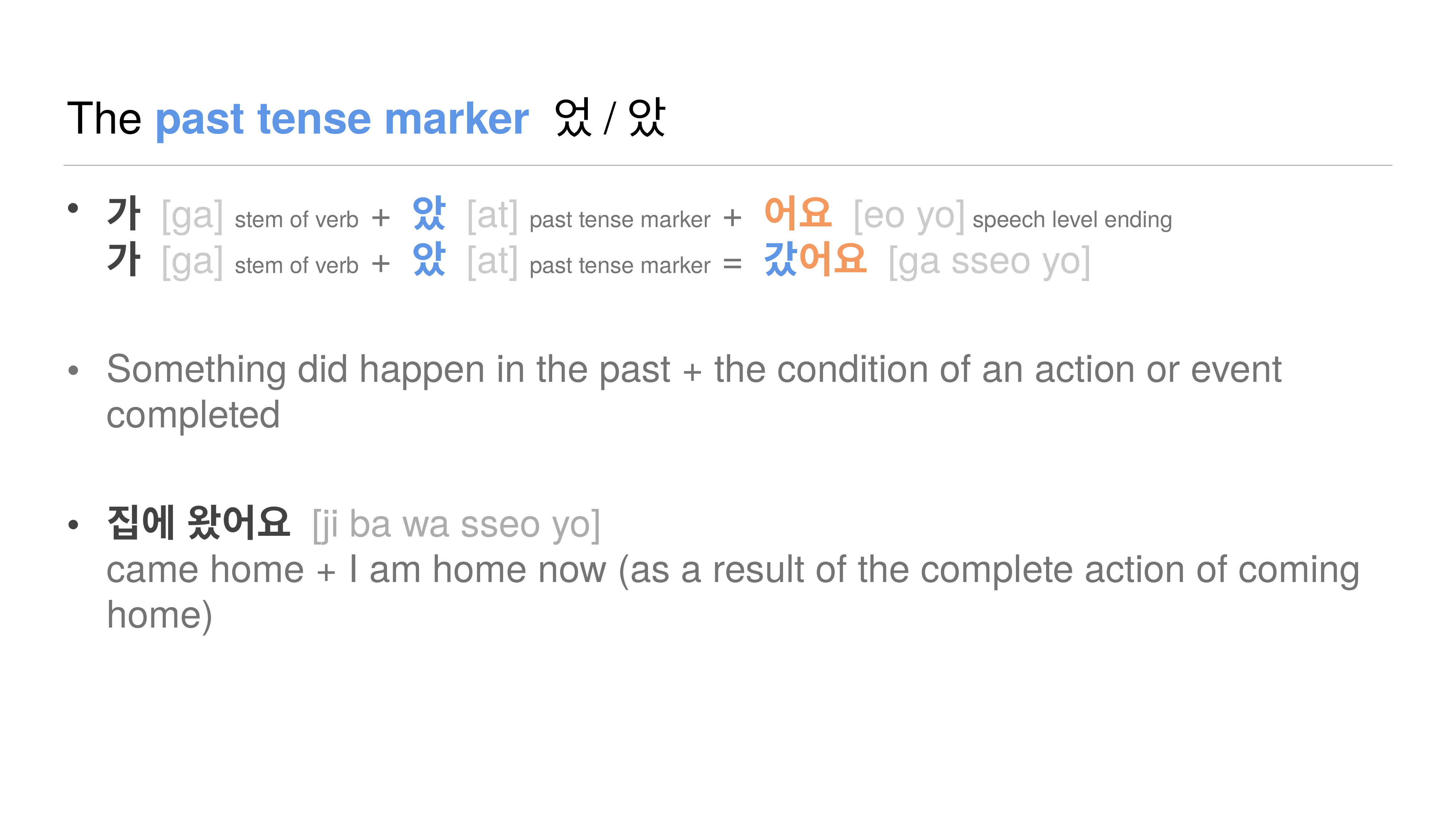

# The past tense marker 었/았
가 [ga] stem of verb + 았 [at] past tense marker + 어요 [eo yo] speech level ending
가 [ga] stem of verb + 았 [at] past tense marker = 갔어요 [ga sseo yo]

Something did happen in the past + the condition of an action or event completed

집에 왔어요 [ji ba wa sseo yo]
came home + I am home now (as a result of the complete action of coming home)